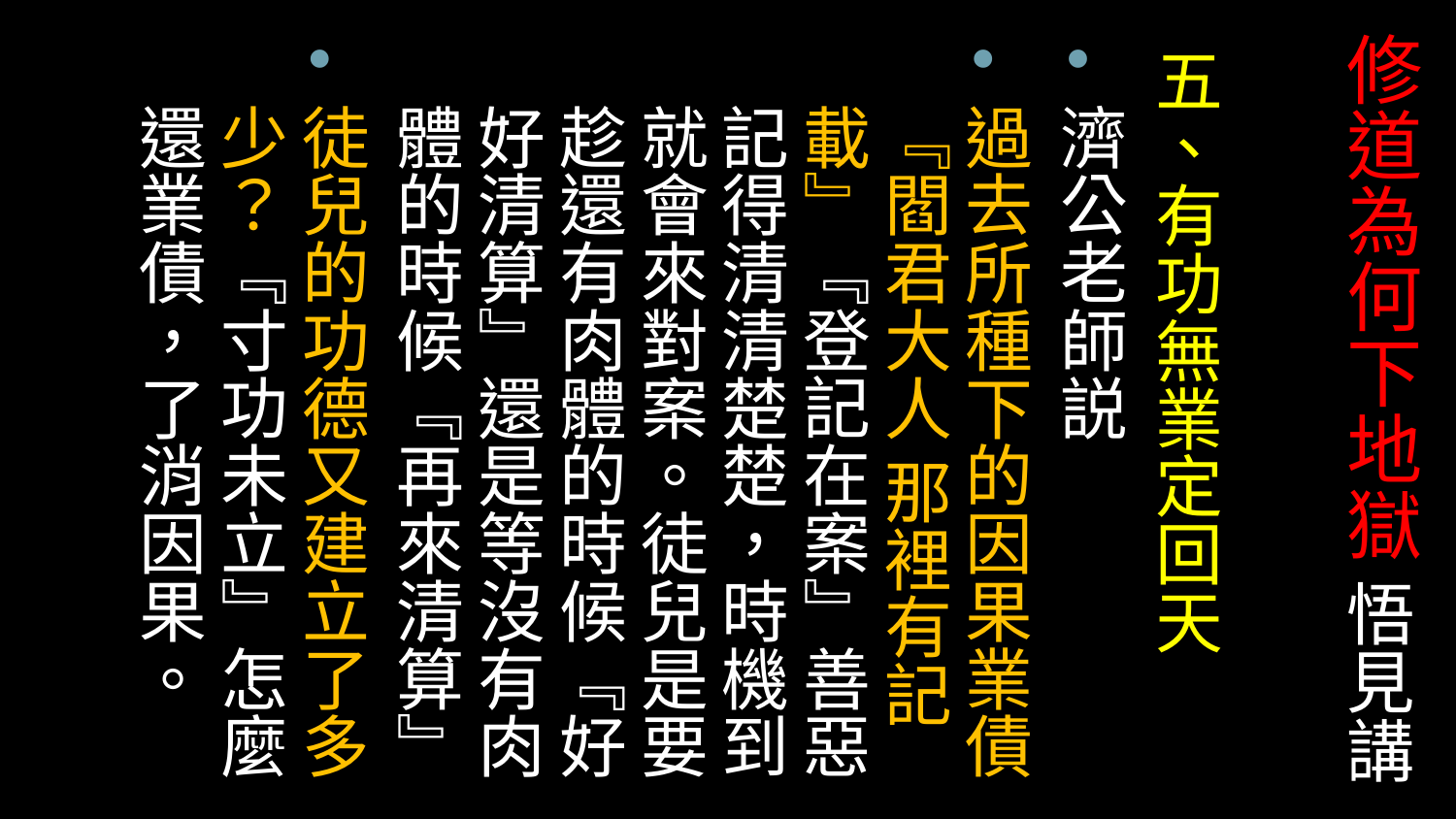

# 修道為何下地獄 悟見講
五、有功無業定回天
濟公老師説
過去所種下的因果業債『閻君大人 那裡有記載』『登記在案』善惡記得清清楚楚，時機到就會來對案。徒兒是要趁還有肉體的時候『好好清算』還是等沒有肉體的時候『再來清算』
徒兒的功德又建立了多少？『寸功未立』怎麼還業債，了消因果。